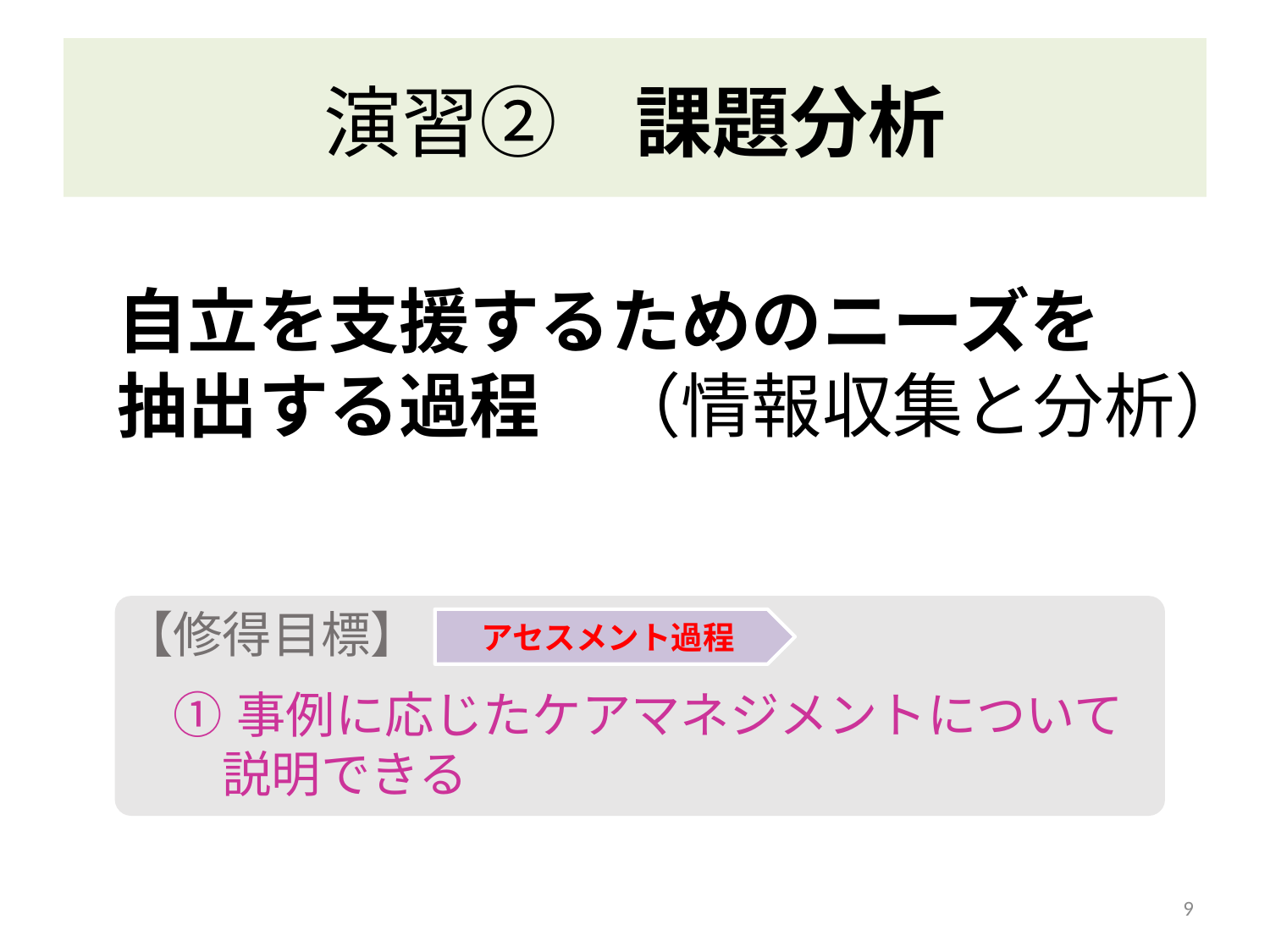

# 演習②　課題分析
自立を支援するためのニーズを
抽出する過程　（情報収集と分析）

【修得目標】

　①　事例に応じたケアマネジメントについて
　　説明できる
アセスメント過程
9